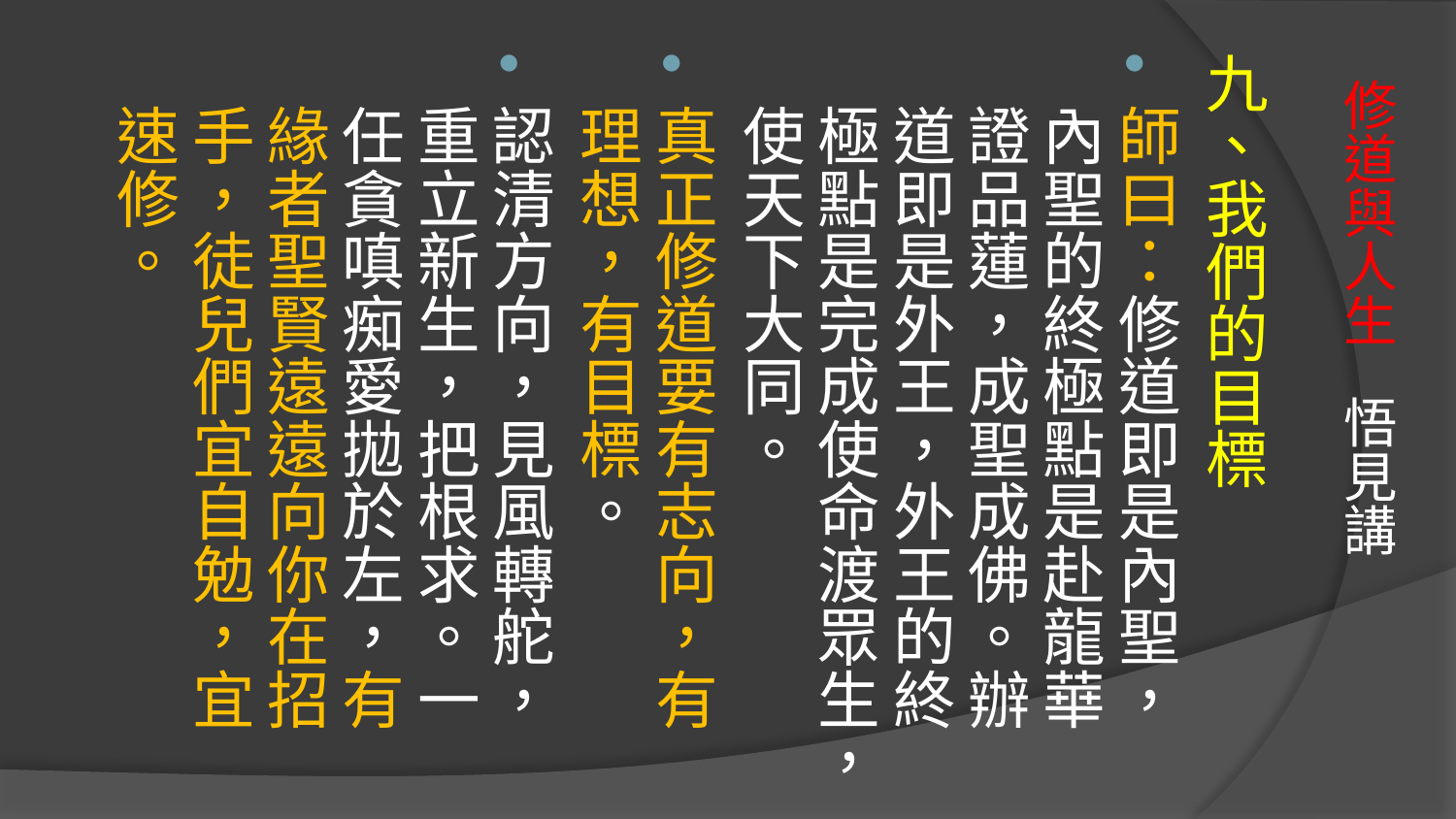

九、我們的目標
師曰：修道即是內聖，內聖的終極點是赴龍華證品蓮，成聖成佛。辦道即是外王，外王的終極點是完成使命渡眾生，使天下大同。
真正修道要有志向，有理想，有目標。
認清方向，見風轉舵，重立新生，把根求。一任貪嗔痴愛拋於左，有緣者聖賢遠遠向你在招手，徒兒們宜自勉，宜速修。

# 修道與人生    悟見講